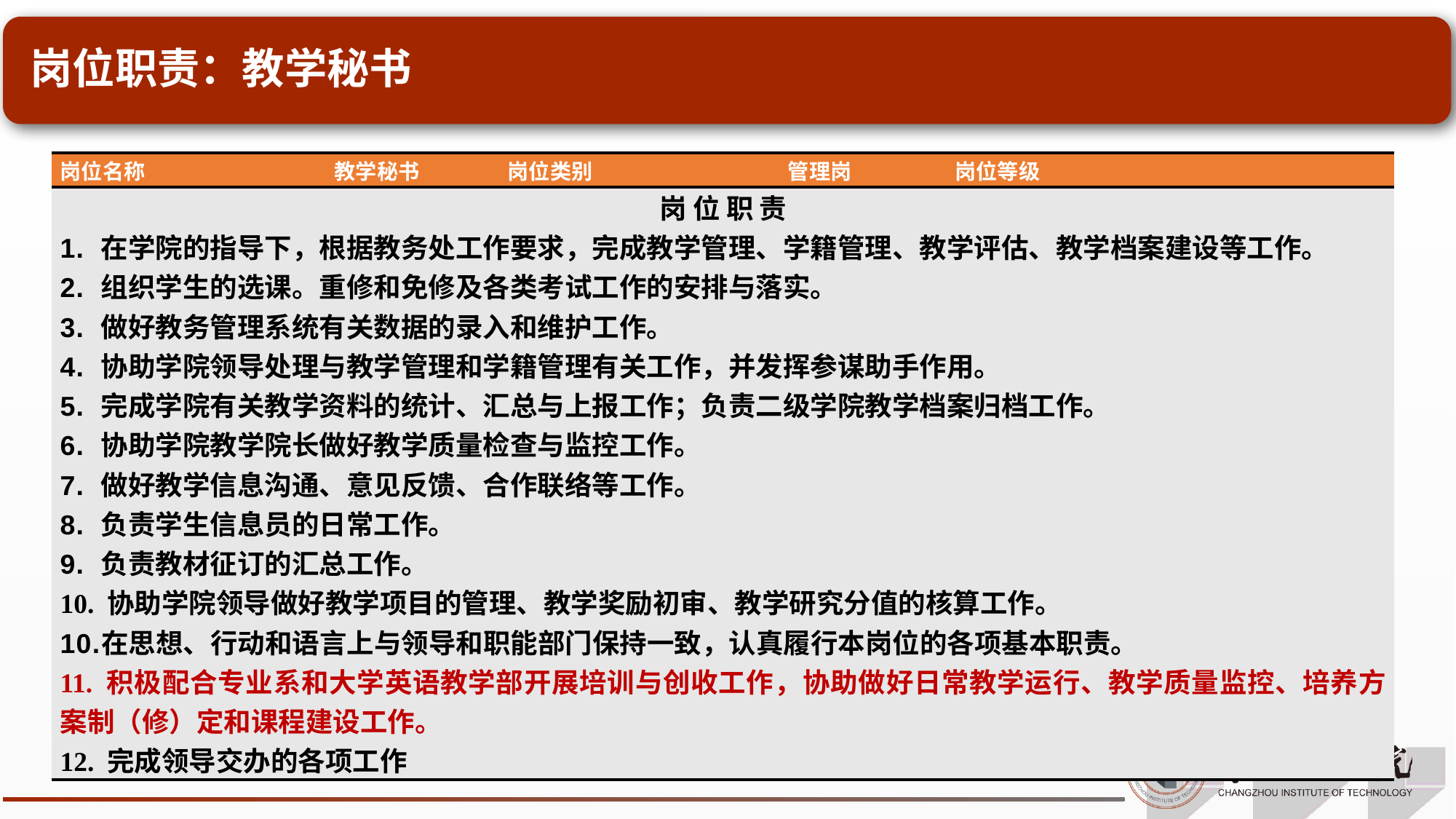

# 岗位职责：教学秘书
| 岗位名称 | 教学秘书 | 岗位类别 | 管理岗 | 岗位等级 |  |
| --- | --- | --- | --- | --- | --- |
| 岗 位 职 责 在学院的指导下，根据教务处工作要求，完成教学管理、学籍管理、教学评估、教学档案建设等工作。 组织学生的选课。重修和免修及各类考试工作的安排与落实。 做好教务管理系统有关数据的录入和维护工作。 协助学院领导处理与教学管理和学籍管理有关工作，并发挥参谋助手作用。 完成学院有关教学资料的统计、汇总与上报工作；负责二级学院教学档案归档工作。 协助学院教学院长做好教学质量检查与监控工作。 做好教学信息沟通、意见反馈、合作联络等工作。 负责学生信息员的日常工作。 负责教材征订的汇总工作。 10. 协助学院领导做好教学项目的管理、教学奖励初审、教学研究分值的核算工作。 在思想、行动和语言上与领导和职能部门保持一致，认真履行本岗位的各项基本职责。 11. 积极配合专业系和大学英语教学部开展培训与创收工作，协助做好日常教学运行、教学质量监控、培养方案制（修）定和课程建设工作。 12. 完成领导交办的各项工作 |  |  |  |  |  |